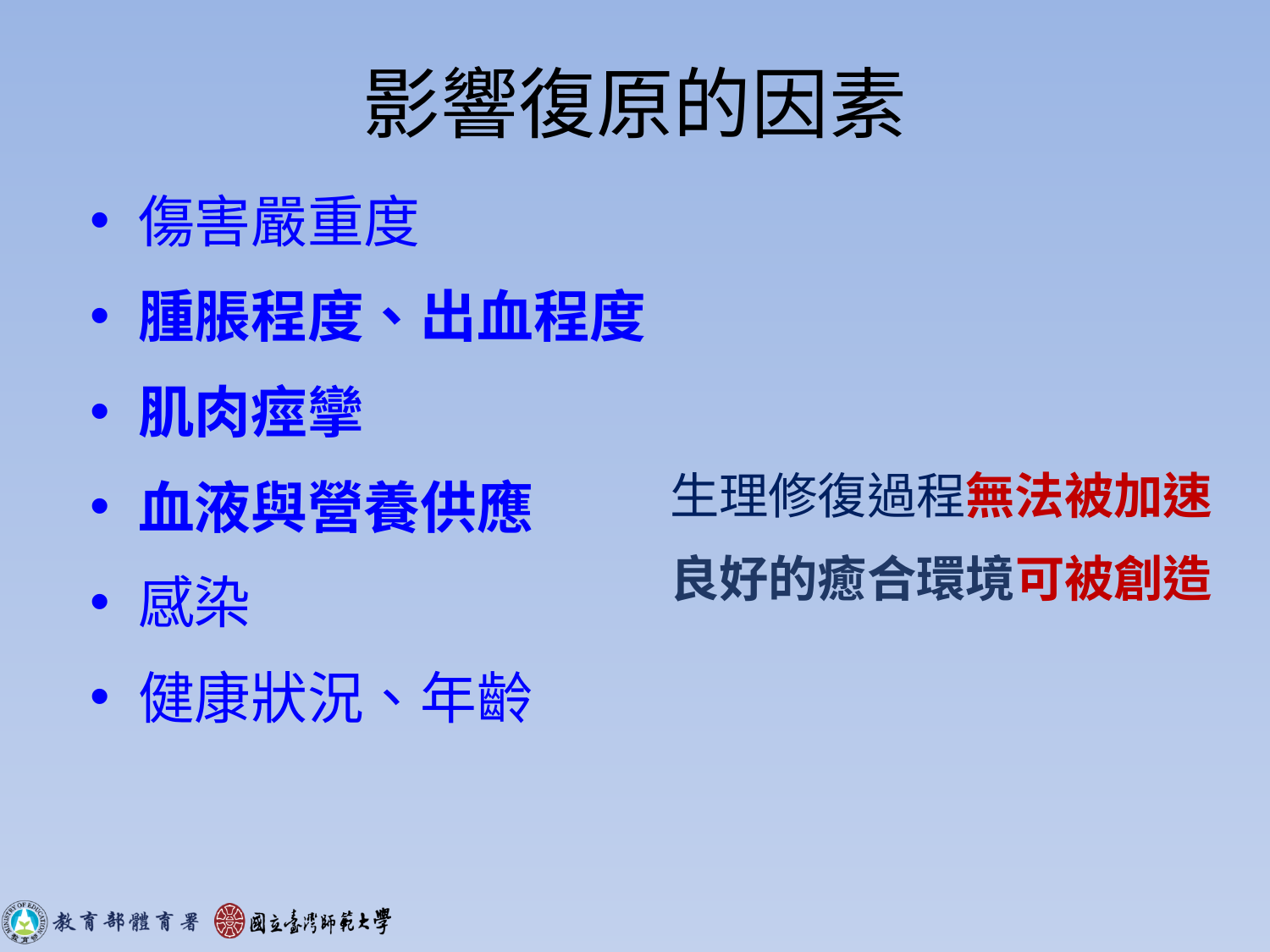

# 影響復原的因素
傷害嚴重度
腫脹程度、出血程度
肌肉痙攣
血液與營養供應
感染
健康狀況、年齡
生理修復過程無法被加速
良好的癒合環境可被創造